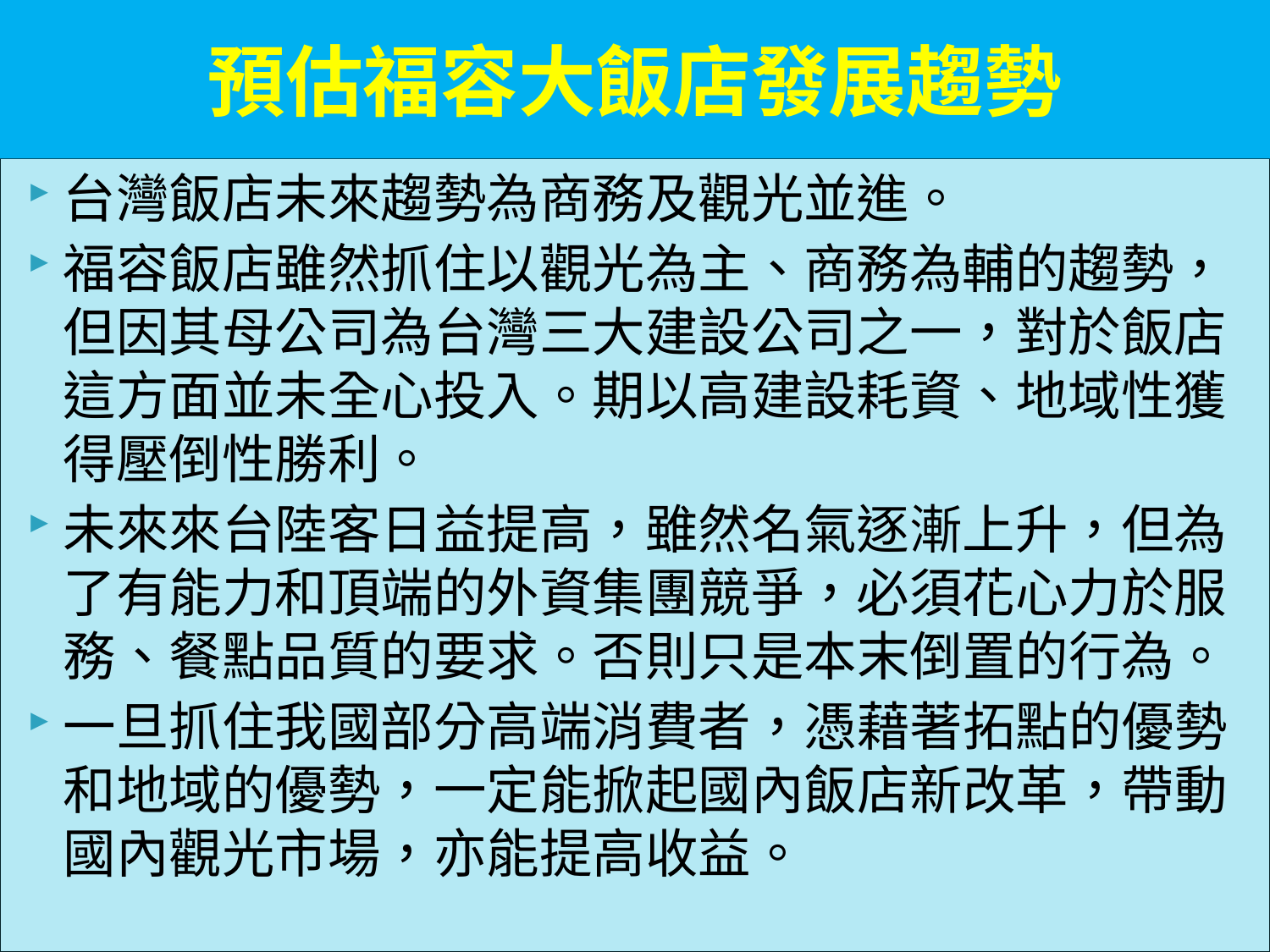

# 預估福容大飯店發展趨勢
台灣飯店未來趨勢為商務及觀光並進。
福容飯店雖然抓住以觀光為主、商務為輔的趨勢，但因其母公司為台灣三大建設公司之一，對於飯店這方面並未全心投入。期以高建設耗資、地域性獲得壓倒性勝利。
未來來台陸客日益提高，雖然名氣逐漸上升，但為了有能力和頂端的外資集團競爭，必須花心力於服務、餐點品質的要求。否則只是本末倒置的行為。
一旦抓住我國部分高端消費者，憑藉著拓點的優勢和地域的優勢，一定能掀起國內飯店新改革，帶動國內觀光市場，亦能提高收益。